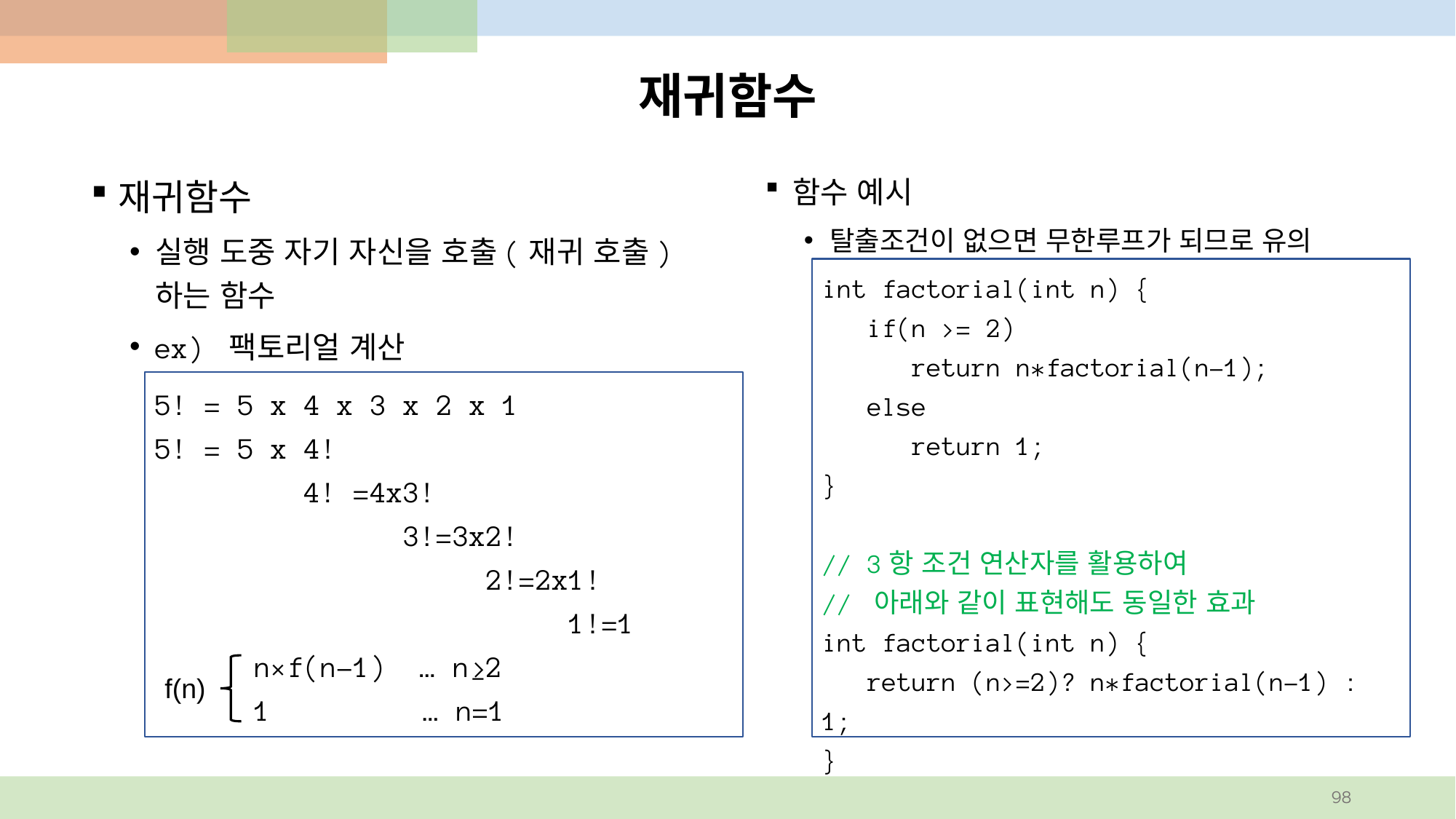

# 재귀함수
함수 예시
탈출조건이 없으면 무한루프가 되므로 유의
재귀함수
실행 도중 자기 자신을 호출(재귀 호출)하는 함수
ex) 팩토리얼 계산

int factorial(int n) {
   if(n >= 2)
      return n*factorial(n-1);
   else
      return 1;
}

// 3항 조건 연산자를 활용하여
// 아래와 같이 표현해도 동일한 효과
int factorial(int n) {
   return (n>=2)? n*factorial(n-1) : 1;
}
5! = 5 x 4 x 3 x 2 x 1
5! = 5 x 4!
         4! =4x3!
               3!=3x2!
                    2!=2x1!
                         1!=1
      n×f(n-1)  … n≥2
      1    	   … n=1

f(n)
98